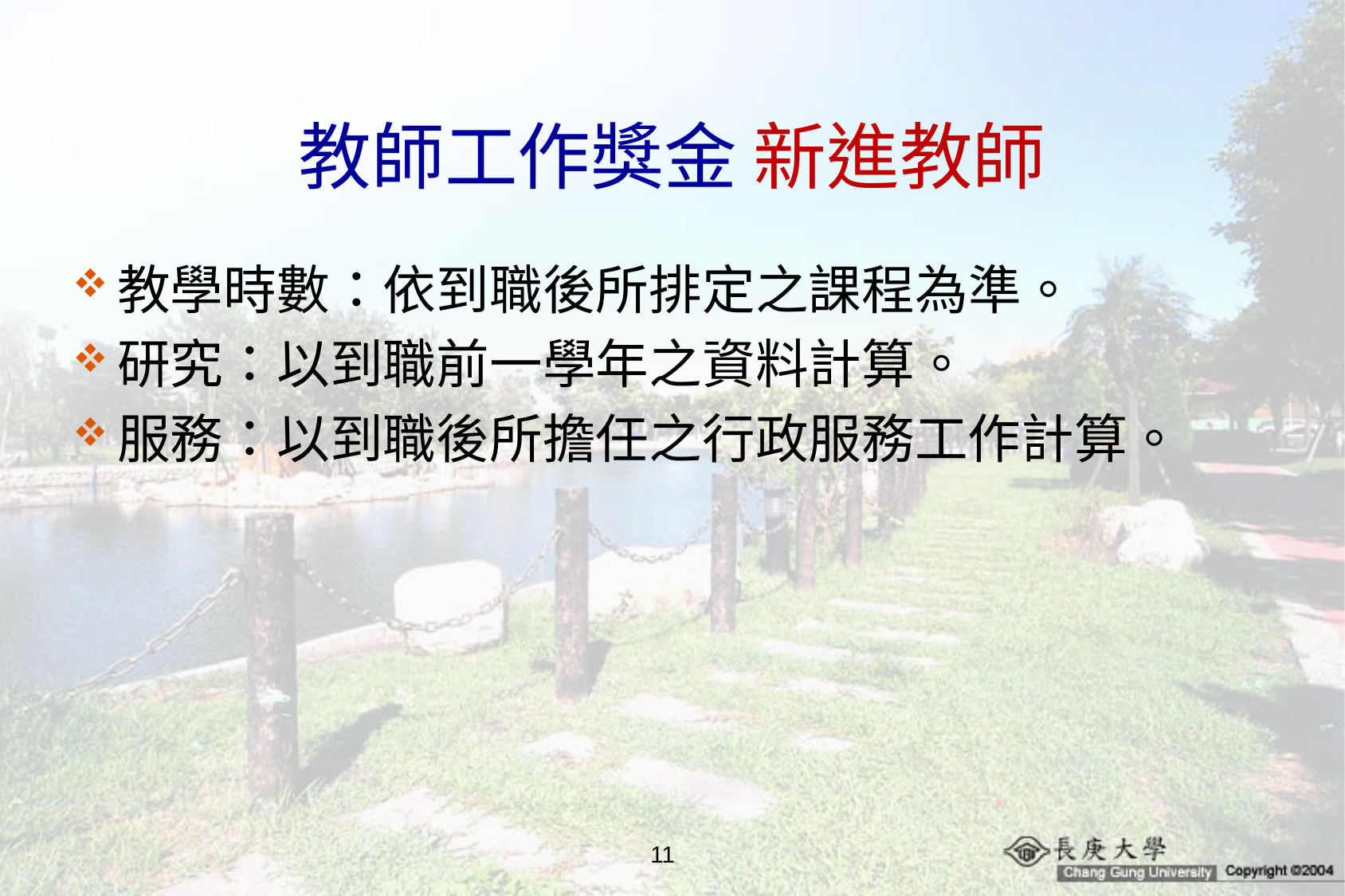

# 教師工作獎金 新進教師
教學時數：依到職後所排定之課程為準。
研究：以到職前一學年之資料計算。
服務：以到職後所擔任之行政服務工作計算。

11